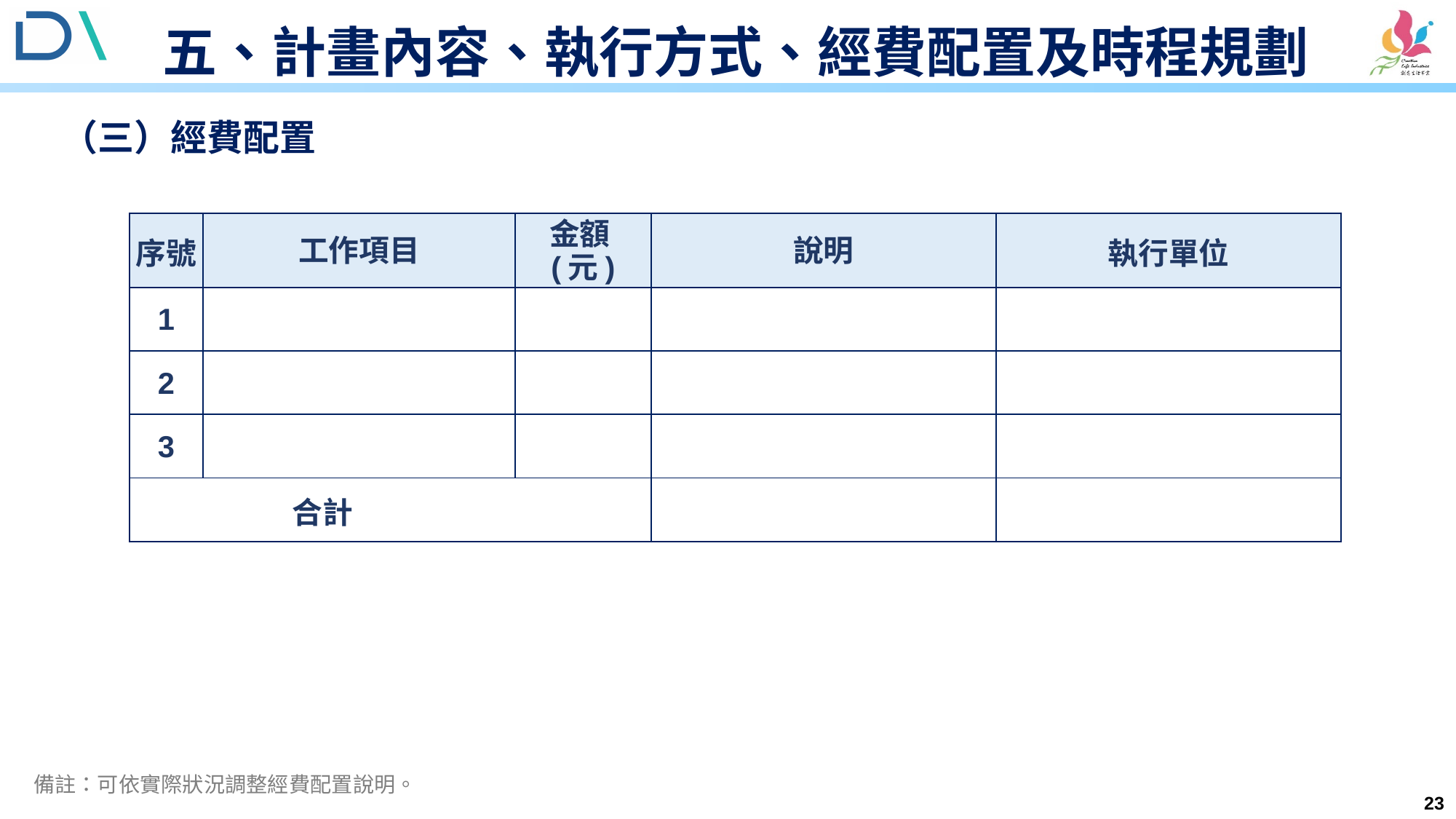

# 五、計畫內容、執行方式、經費配置及時程規劃

（三）經費配置
| 序號 | 工作項目 | 金額(元) | 說明 | 執行單位 |
| --- | --- | --- | --- | --- |
| 1 |  |  |  |  |
| 2 |  |  |  |  |
| 3 |  |  |  |  |
| 合計 |  |  |  |  |
備註：可依實際狀況調整經費配置說明。
23